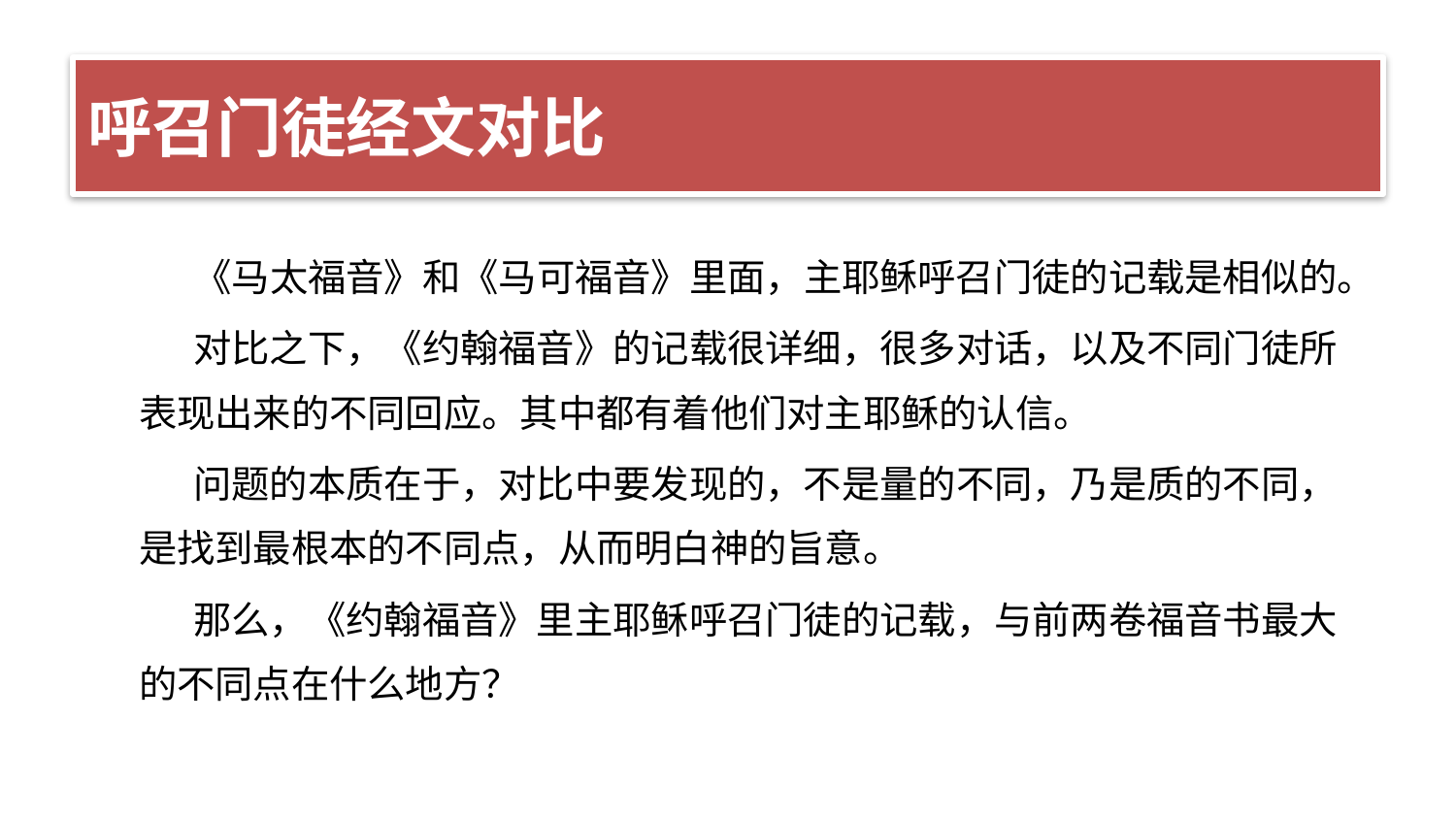

# 呼召门徒经文对比
《马太福音》和《马可福音》里面，主耶稣呼召门徒的记载是相似的。
对比之下，《约翰福音》的记载很详细，很多对话，以及不同门徒所表现出来的不同回应。其中都有着他们对主耶稣的认信。
问题的本质在于，对比中要发现的，不是量的不同，乃是质的不同，是找到最根本的不同点，从而明白神的旨意。
那么，《约翰福音》里主耶稣呼召门徒的记载，与前两卷福音书最大的不同点在什么地方？